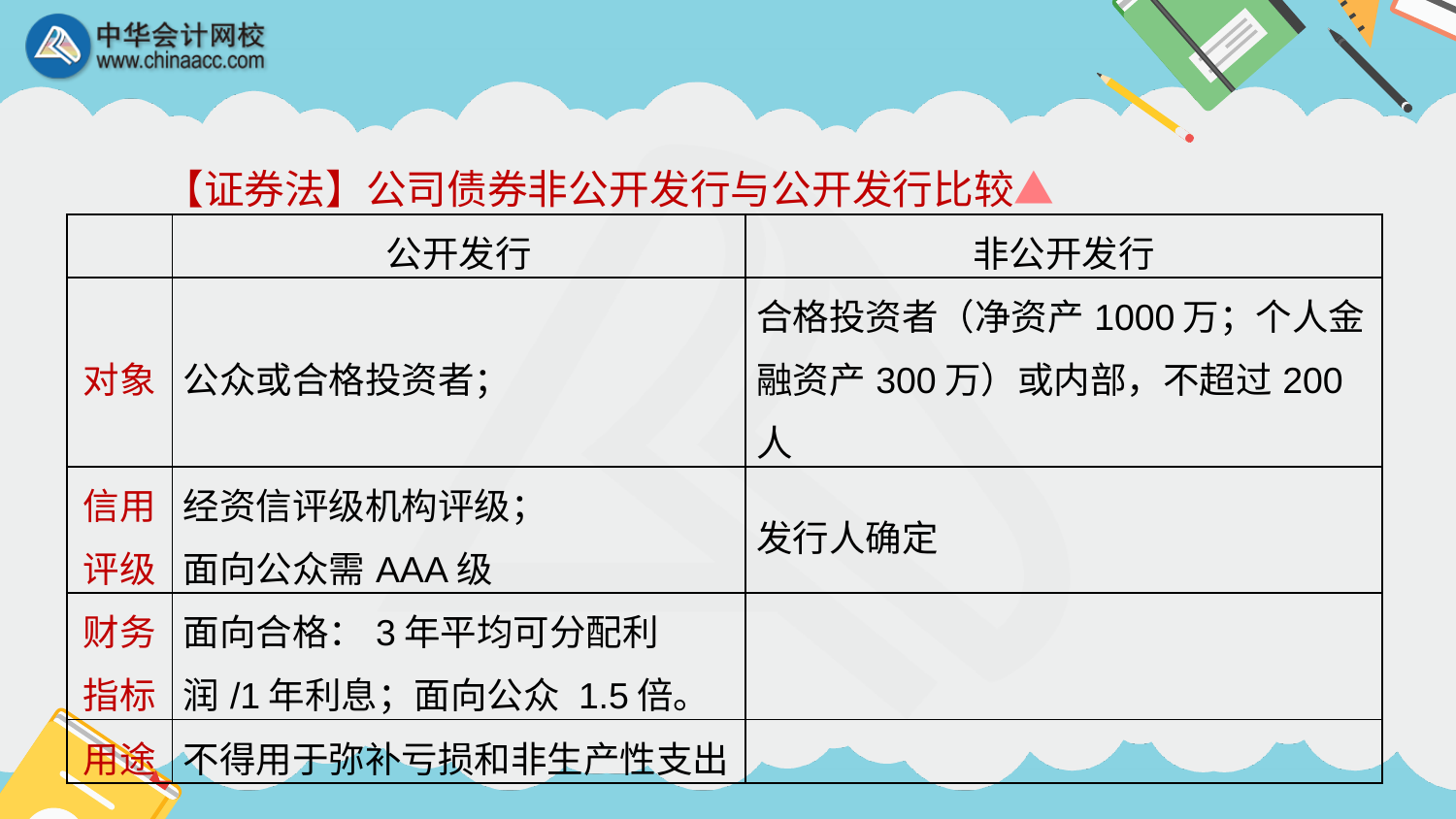

【证券法】公司债券非公开发行与公开发行比较▲
|  | 公开发行 | 非公开发行 |
| --- | --- | --- |
| 对象 | 公众或合格投资者； | 合格投资者（净资产1000万；个人金融资产300万）或内部，不超过200人 |
| 信用 评级 | 经资信评级机构评级； 面向公众需AAA级 | 发行人确定 |
| 财务 指标 | 面向合格：3年平均可分配利润/1年利息；面向公众 1.5倍。 |  |
| 用途 | 不得用于弥补亏损和非生产性支出 |  |